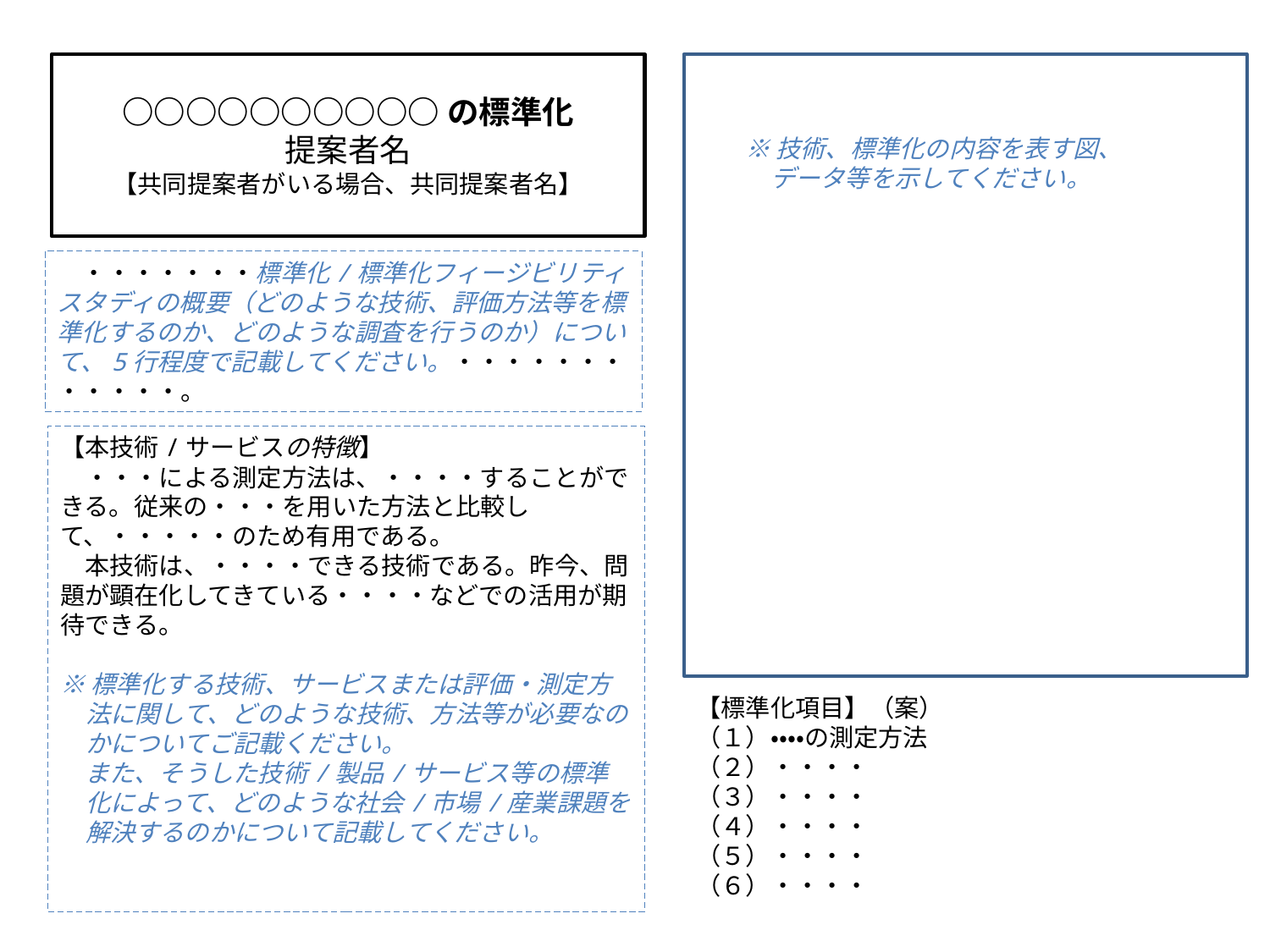

○○○○○○○○○○の標準化
提案者名
【共同提案者がいる場合、共同提案者名】

※技術、標準化の内容を表す図、データ等を示してください。
　・・・・・・・標準化/標準化フィージビリティスタディの概要（どのような技術、評価方法等を標準化するのか、どのような調査を行うのか）について、5行程度で記載してください。・・・・・・・
・・・・・。
【本技術/サービスの特徴】
　・・・による測定方法は、・・・・することができる。従来の・・・を用いた方法と比較して、・・・・・のため有用である。
　本技術は、・・・・できる技術である。昨今、問題が顕在化してきている・・・・などでの活用が期待できる。

※標準化する技術、サービスまたは評価・測定方法に関して、どのような技術、方法等が必要なのかについてご記載ください。
　また、そうした技術/製品/サービス等の標準化によって、どのような社会/市場/産業課題を解決するのかについて記載してください。

【標準化項目】（案）
（１）・・・・の測定方法
（２）・・・・
（３）・・・・
（４）・・・・
（５）・・・・
（６）・・・・